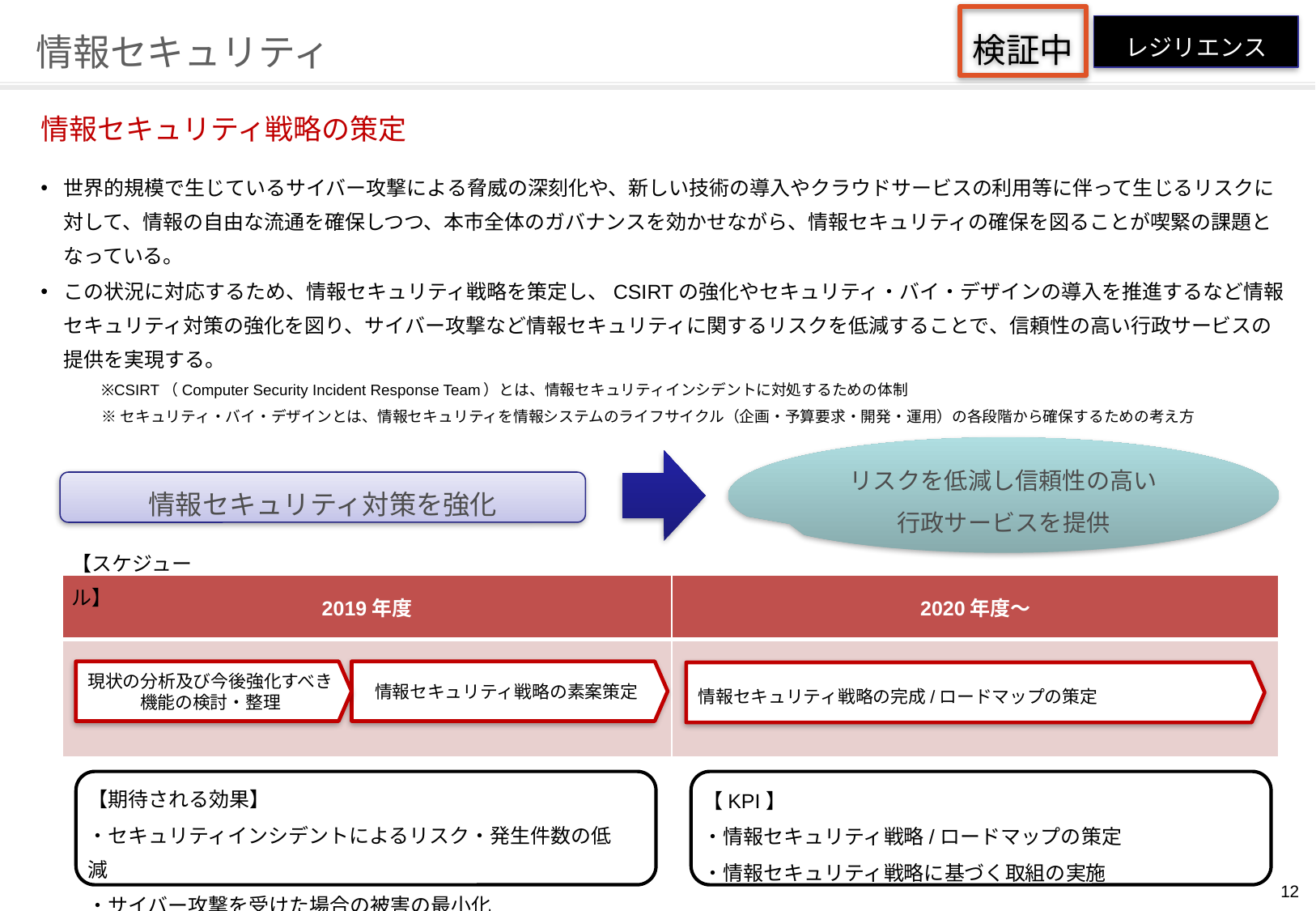

検証中
レジリエンス
# 情報セキュリティ
情報セキュリティ戦略の策定
世界的規模で生じているサイバー攻撃による脅威の深刻化や、新しい技術の導入やクラウドサービスの利用等に伴って生じるリスクに対して、情報の自由な流通を確保しつつ、本市全体のガバナンスを効かせながら、情報セキュリティの確保を図ることが喫緊の課題となっている。
この状況に対応するため、情報セキュリティ戦略を策定し、CSIRTの強化やセキュリティ・バイ・デザインの導入を推進するなど情報セキュリティ対策の強化を図り、サイバー攻撃など情報セキュリティに関するリスクを低減することで、信頼性の高い行政サービスの提供を実現する。
※CSIRT（Computer Security Incident Response Team）とは、情報セキュリティインシデントに対処するための体制
※セキュリティ・バイ・デザインとは、情報セキュリティを情報システムのライフサイクル（企画・予算要求・開発・運用）の各段階から確保するための考え方
リスクを低減し信頼性の高い
行政サービスを提供

情報セキュリティ対策を強化
【スケジュール】
| 2019年度 | 2020年度～ |
| --- | --- |
|  |  |

12
現状の分析及び今後強化すべき機能の検討・整理
情報セキュリティ戦略の素案策定
情報セキュリティ戦略の完成/ロードマップの策定
【期待される効果】
・セキュリティインシデントによるリスク・発生件数の低減
・サイバー攻撃を受けた場合の被害の最小化

【KPI】
・情報セキュリティ戦略/ロードマップの策定
・情報セキュリティ戦略に基づく取組の実施
12